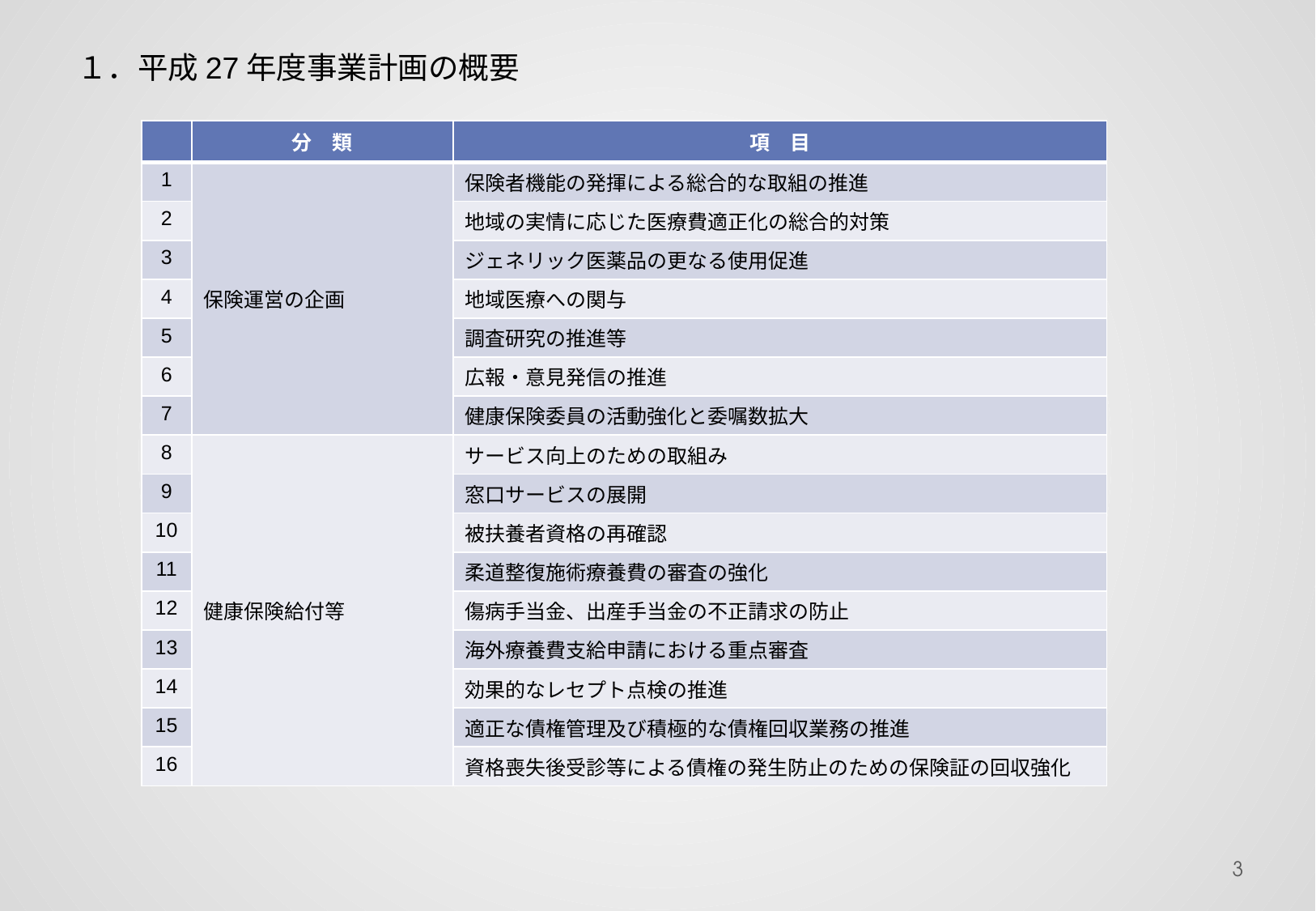

１．平成27年度事業計画の概要

|  | 分　類 | 項　目 |
| --- | --- | --- |
| 1 | 保険運営の企画 | 保険者機能の発揮による総合的な取組の推進 |
| 2 |  | 地域の実情に応じた医療費適正化の総合的対策 |
| 3 |  | ジェネリック医薬品の更なる使用促進 |
| 4 |  | 地域医療への関与 |
| 5 |  | 調査研究の推進等 |
| 6 |  | 広報・意見発信の推進 |
| 7 |  | 健康保険委員の活動強化と委嘱数拡大 |
| 8 | 健康保険給付等 | サービス向上のための取組み |
| 9 |  | 窓口サービスの展開 |
| 10 |  | 被扶養者資格の再確認 |
| 11 |  | 柔道整復施術療養費の審査の強化 |
| 12 |  | 傷病手当金、出産手当金の不正請求の防止 |
| 13 |  | 海外療養費支給申請における重点審査 |
| 14 |  | 効果的なレセプト点検の推進 |
| 15 |  | 適正な債権管理及び積極的な債権回収業務の推進 |
| 16 |  | 資格喪失後受診等による債権の発生防止のための保険証の回収強化 |
3